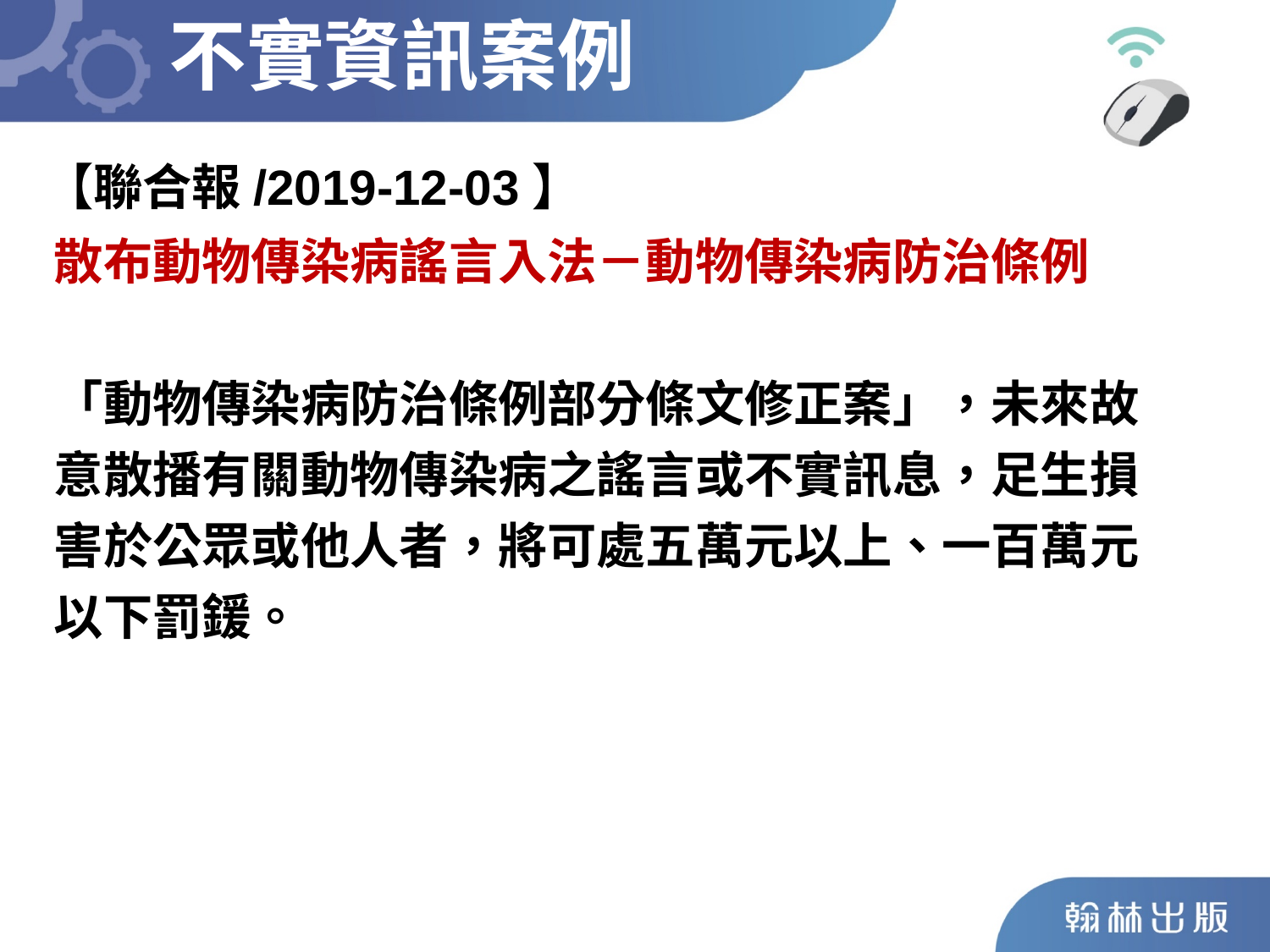

不實資訊案例
【聯合報/2019-12-03】
散布動物傳染病謠言入法－動物傳染病防治條例

「動物傳染病防治條例部分條文修正案」，未來故意散播有關動物傳染病之謠言或不實訊息，足生損害於公眾或他人者，將可處五萬元以上、一百萬元以下罰鍰。